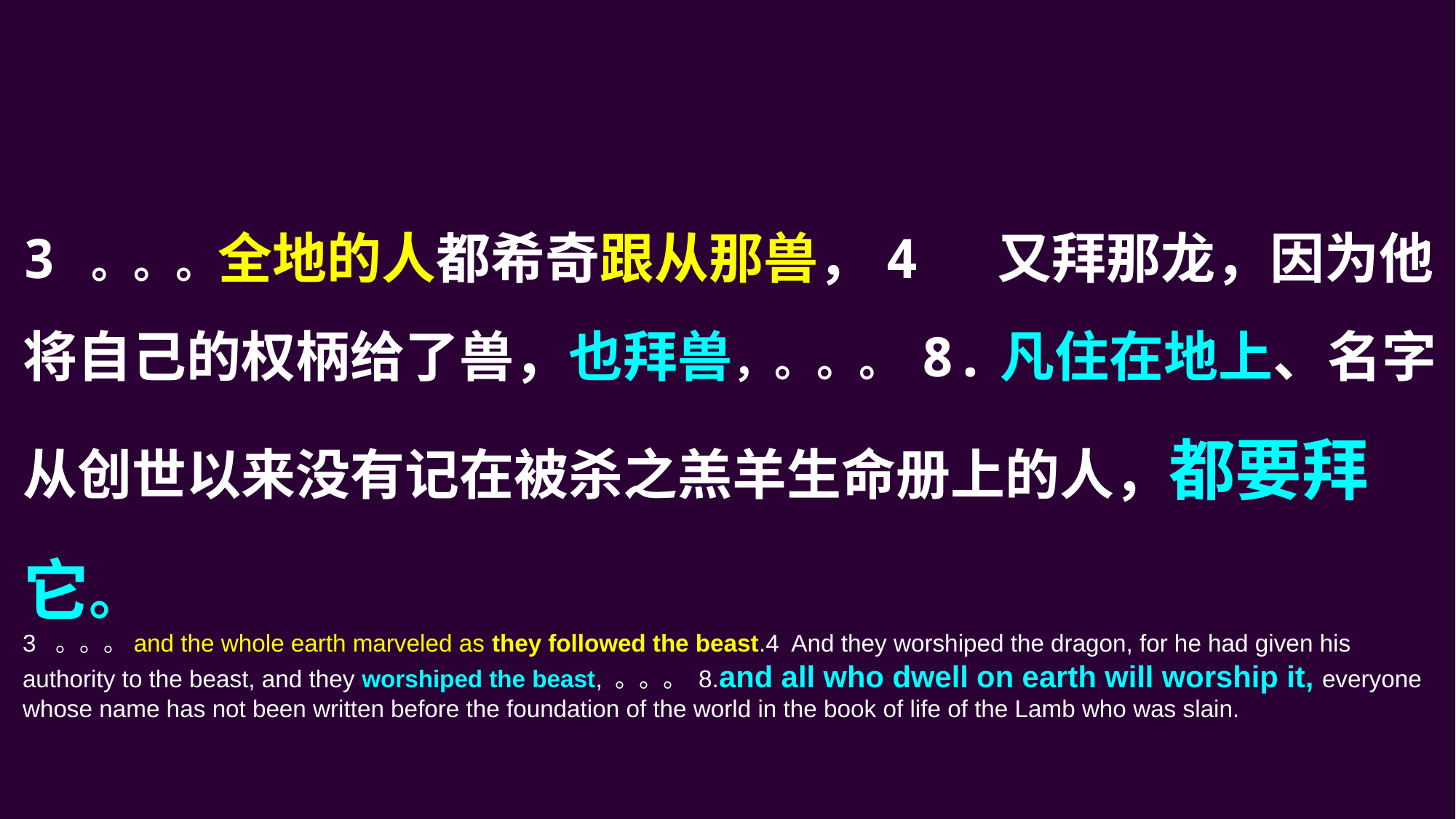

3 。。。全地的人都希奇跟从那兽，4  又拜那龙，因为他将自己的权柄给了兽，也拜兽，。。。 8.凡住在地上、名字从创世以来没有记在被杀之羔羊生命册上的人，都要拜它。

3  。。。and the whole earth marveled as they followed the beast.4  And they worshiped the dragon, for he had given his authority to the beast, and they worshiped the beast, 。。。 8.and all who dwell on earth will worship it, everyone whose name has not been written before the foundation of the world in the book of life of the Lamb who was slain.